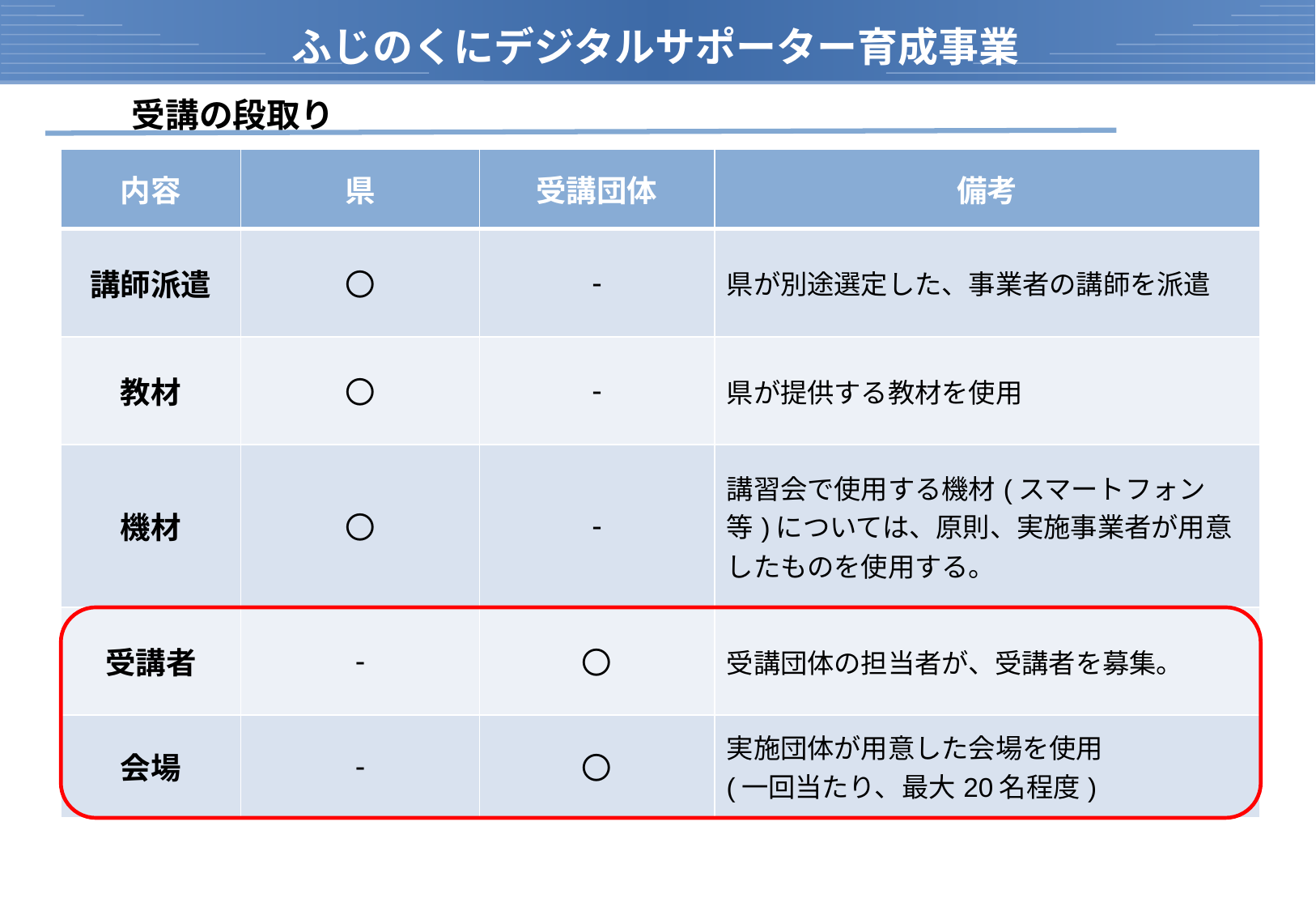

ふじのくにデジタルサポーター育成事業
	受講の段取り
| 内容 | 県 | 受講団体 | 備考 |
| --- | --- | --- | --- |
| 講師派遣 | 〇 | - | 県が別途選定した、事業者の講師を派遣 |
| 教材 | 〇 | - | 県が提供する教材を使用 |
| 機材 | 〇 | - | 講習会で使用する機材(スマートフォン等)については、原則、実施事業者が用意したものを使用する。 |
| 受講者 | - | 〇 | 受講団体の担当者が、受講者を募集。 |
| 会場 | - | 〇 | 実施団体が用意した会場を使用 (一回当たり、最大20名程度) |